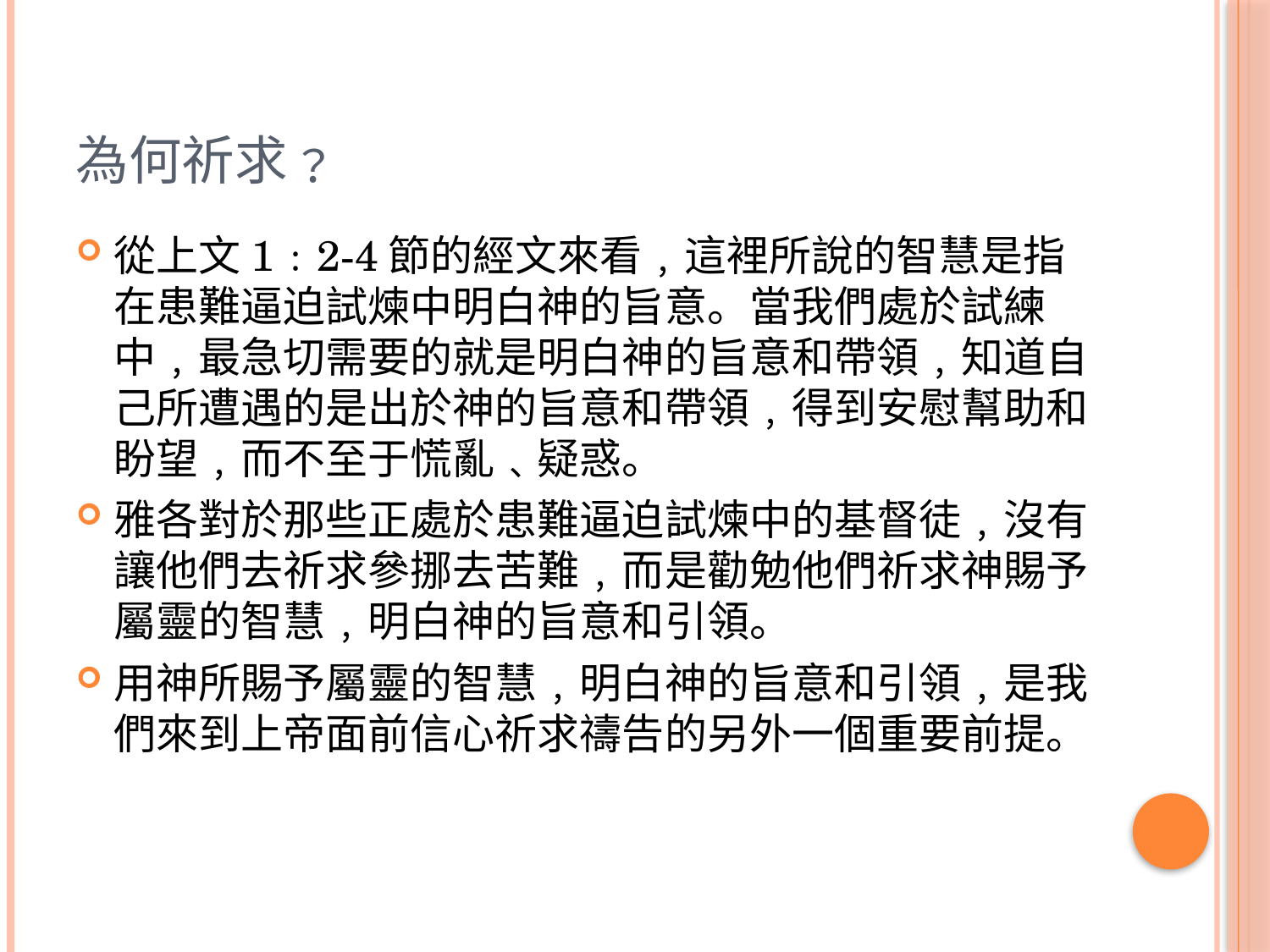

# 為何祈求﹖
從上文1﹕2-4節的經文來看﹐這裡所說的智慧是指在患難逼迫試煉中明白神的旨意。當我們處於試練中﹐最急切需要的就是明白神的旨意和帶領﹐知道自己所遭遇的是出於神的旨意和帶領﹐得到安慰幫助和盼望﹐而不至于慌亂﹑疑惑。
雅各對於那些正處於患難逼迫試煉中的基督徒﹐沒有讓他們去祈求參挪去苦難﹐而是勸勉他們祈求神賜予屬靈的智慧﹐明白神的旨意和引領。
用神所賜予屬靈的智慧﹐明白神的旨意和引領﹐是我們來到上帝面前信心祈求禱告的另外一個重要前提。